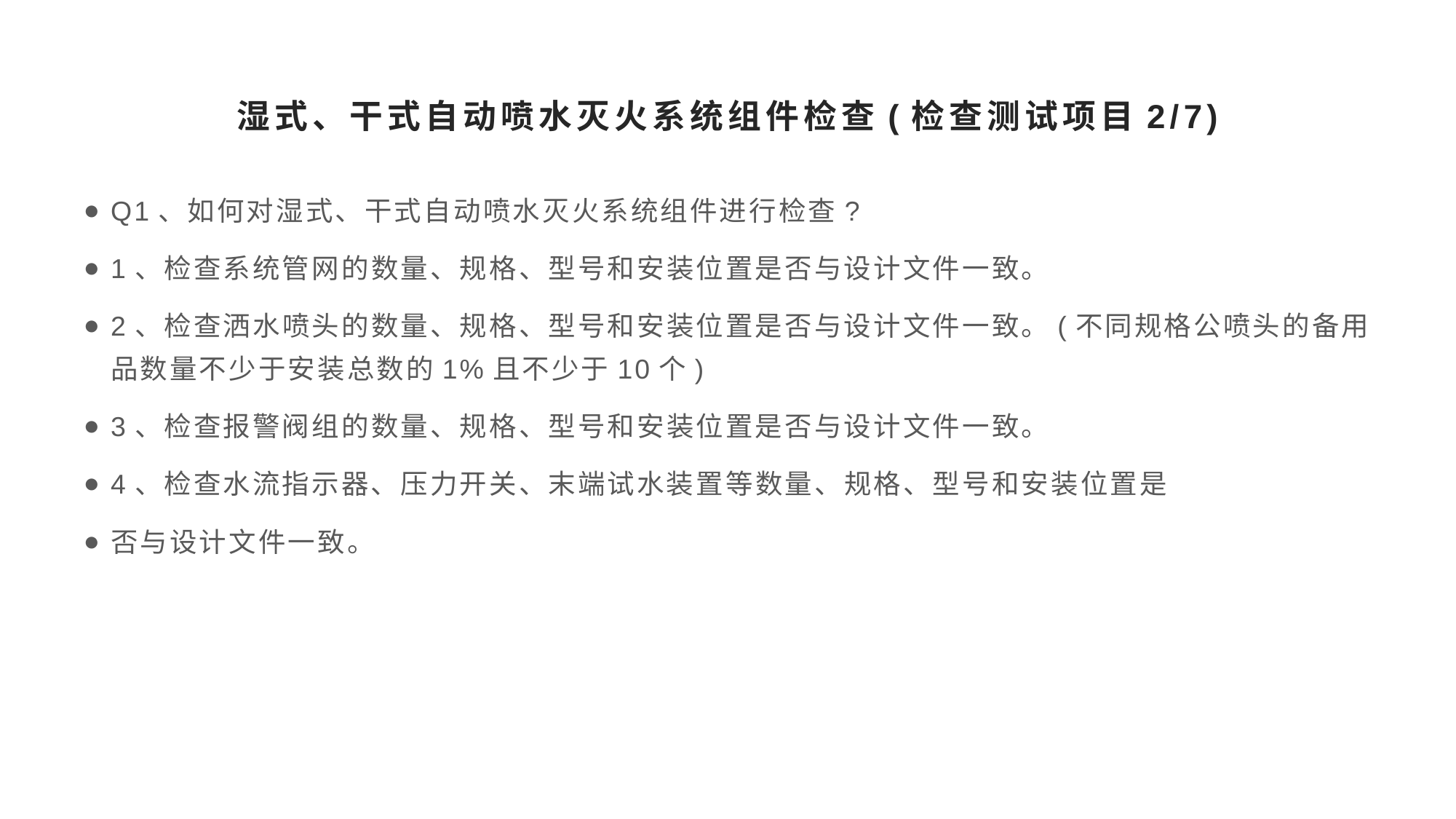

# 湿式、干式自动喷水灭火系统组件检查(检查测试项目2/7)
Q1、如何对湿式、干式自动喷水灭火系统组件进行检查?
1、检查系统管网的数量、规格、型号和安装位置是否与设计文件一致。
2、检查洒水喷头的数量、规格、型号和安装位置是否与设计文件一致。(不同规格公喷头的备用品数量不少于安装总数的1%且不少于10个)
3、检查报警阀组的数量、规格、型号和安装位置是否与设计文件一致。
4、检查水流指示器、压力开关、末端试水装置等数量、规格、型号和安装位置是
否与设计文件一致。
27